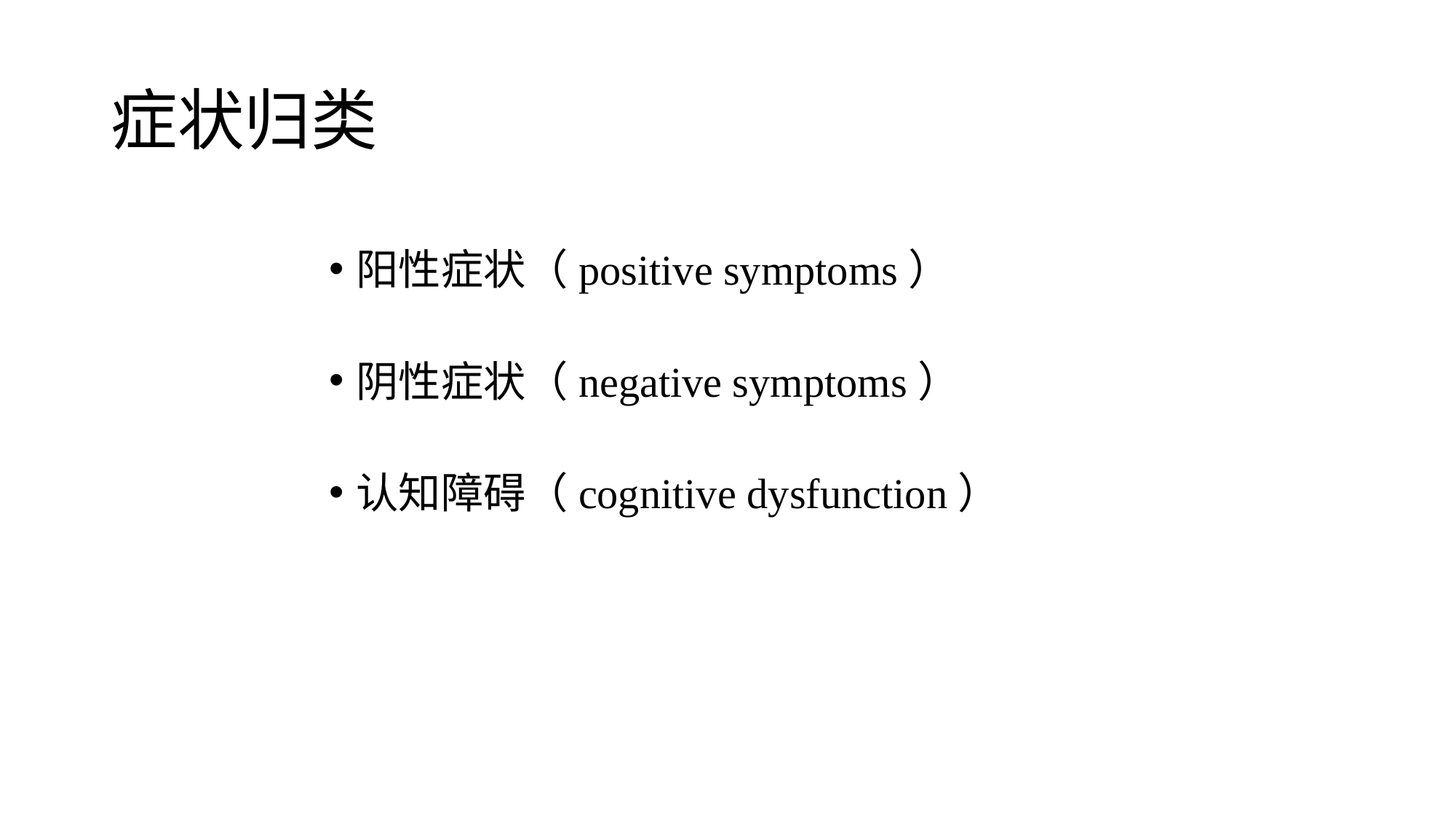

# 症状归类
阳性症状（positive symptoms）
阴性症状（negative symptoms）
认知障碍（cognitive dysfunction）
20